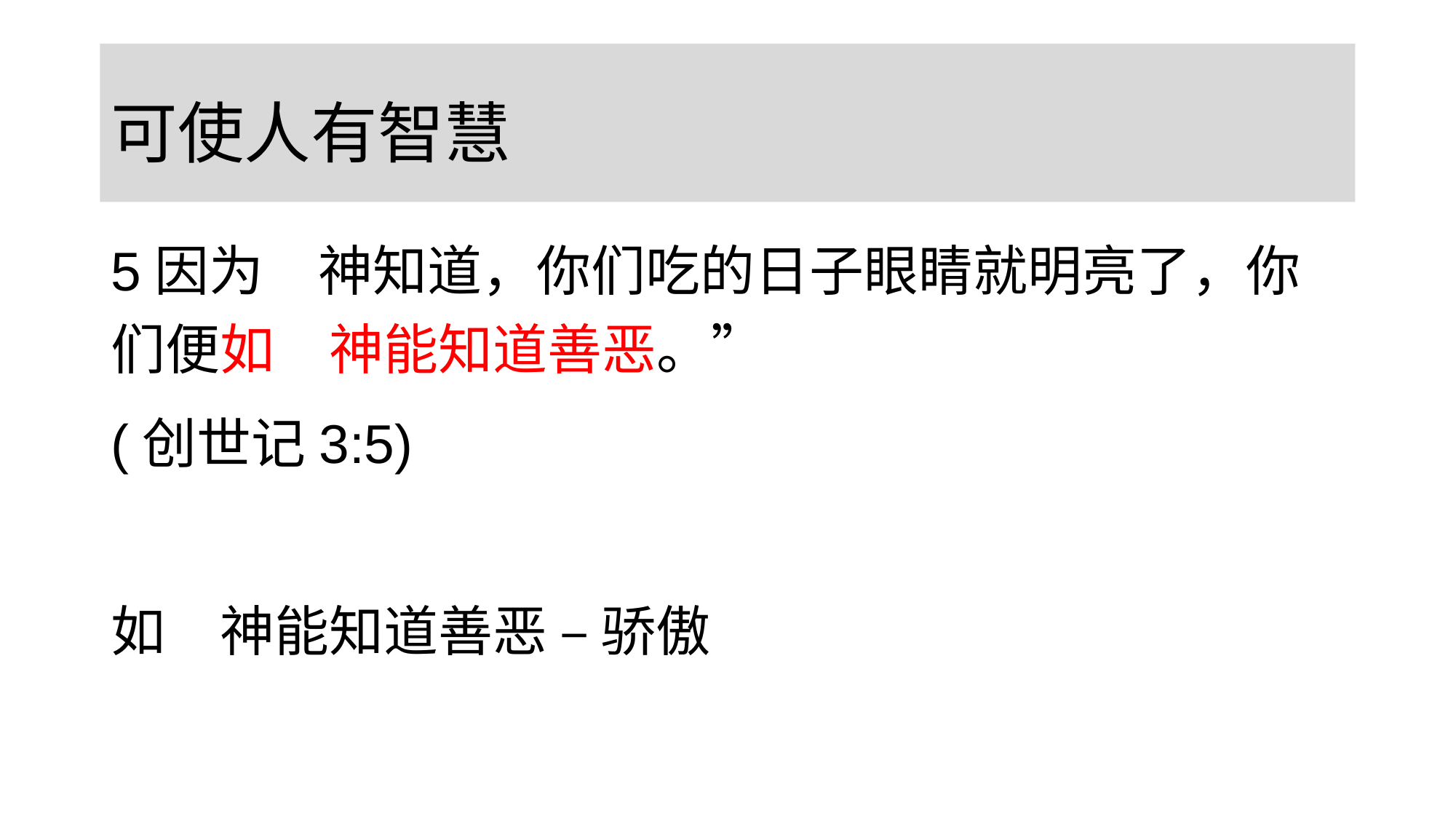

# 可使人有智慧
5因为　神知道，你们吃的日子眼睛就明亮了，你们便如　神能知道善恶。”
(创世记3:5)

如　神能知道善恶 – 骄傲